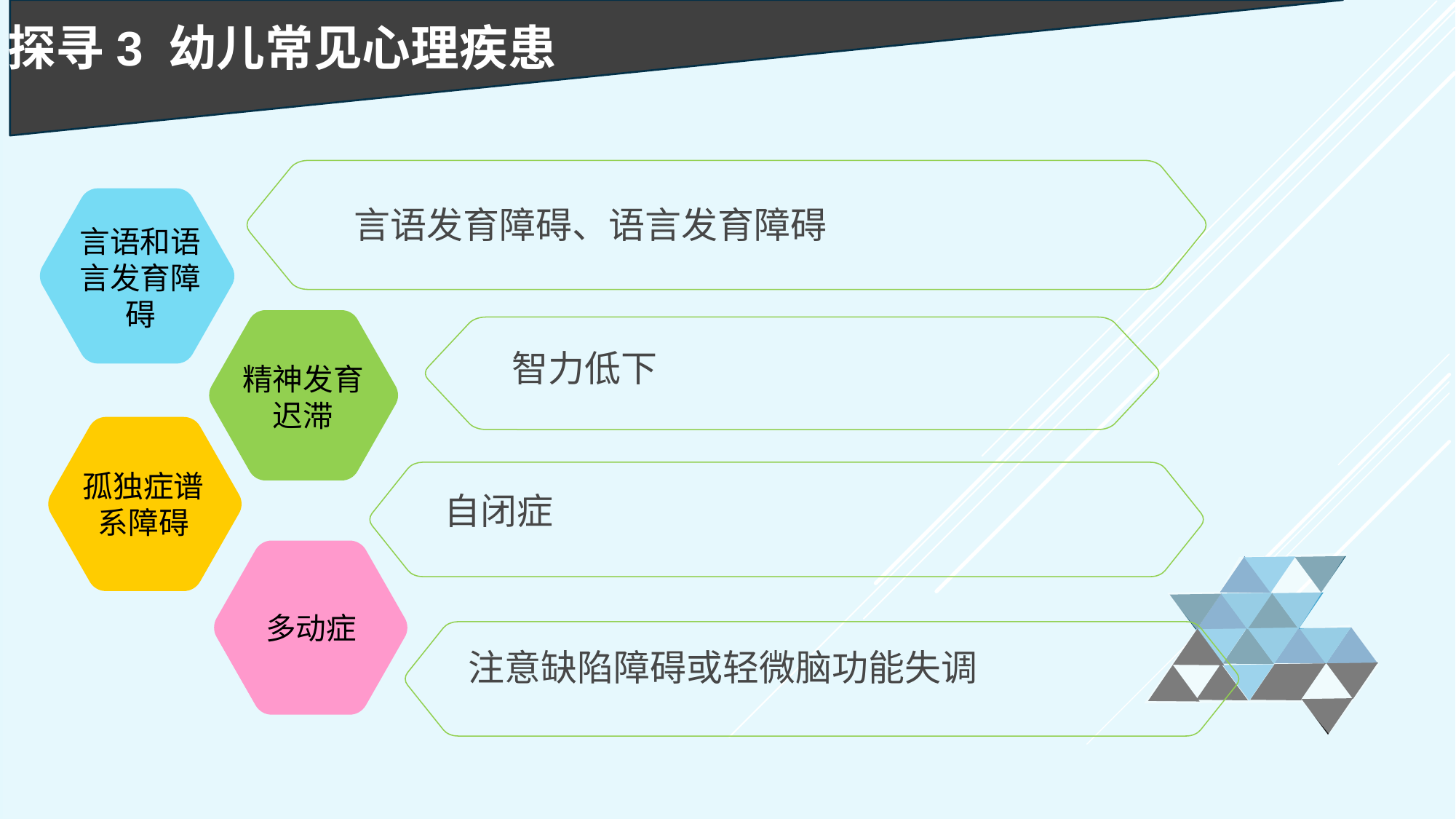

探寻3 幼儿常见心理疾患

言语发育障碍、语言发育障碍
言语和语言发育障碍

精神发育迟滞
智力低下

孤独症谱系障碍
自闭症

多动症

注意缺陷障碍或轻微脑功能失调